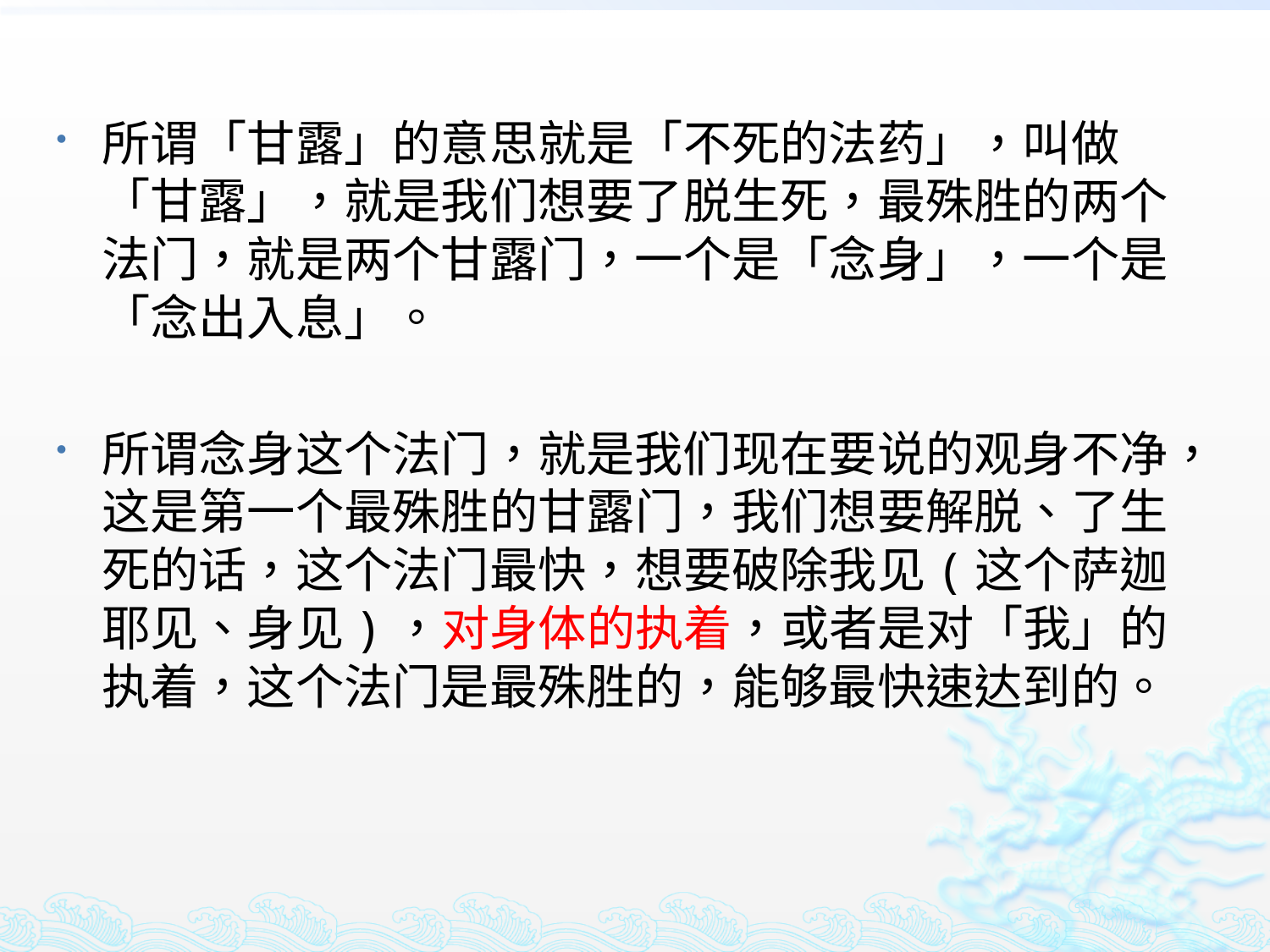

所谓「甘露」的意思就是「不死的法药」，叫做「甘露」，就是我们想要了脱生死，最殊胜的两个法门，就是两个甘露门，一个是「念身」，一个是「念出入息」。

所谓念身这个法门，就是我们现在要说的观身不净，这是第一个最殊胜的甘露门，我们想要解脱、了生死的话，这个法门最快，想要破除我见(这个萨迦耶见、身见)，对身体的执着，或者是对「我」的执着，这个法门是最殊胜的，能够最快速达到的。